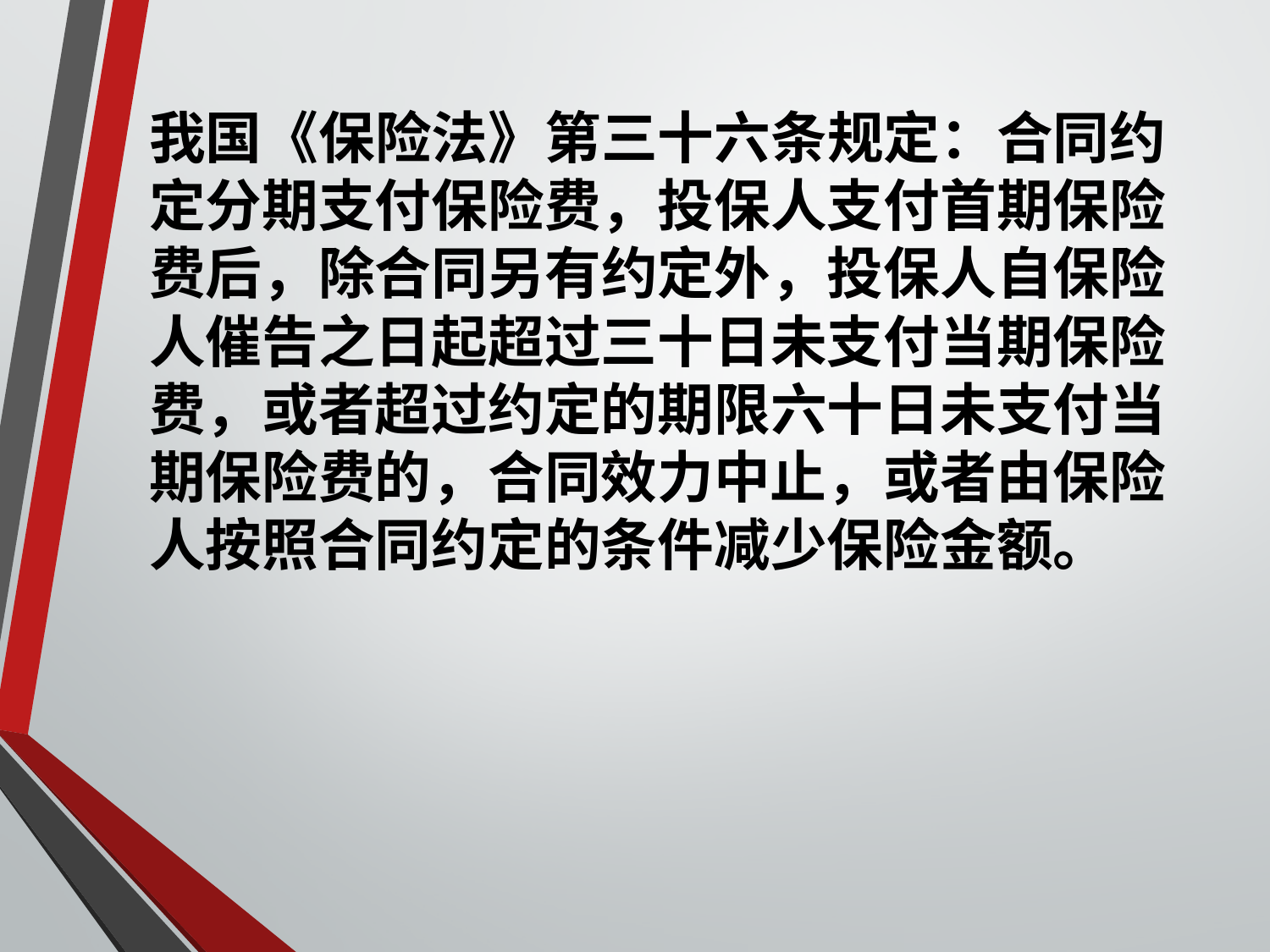

我国《保险法》第三十六条规定：合同约定分期支付保险费，投保人支付首期保险费后，除合同另有约定外，投保人自保险人催告之日起超过三十日未支付当期保险费，或者超过约定的期限六十日未支付当期保险费的，合同效力中止，或者由保险人按照合同约定的条件减少保险金额。